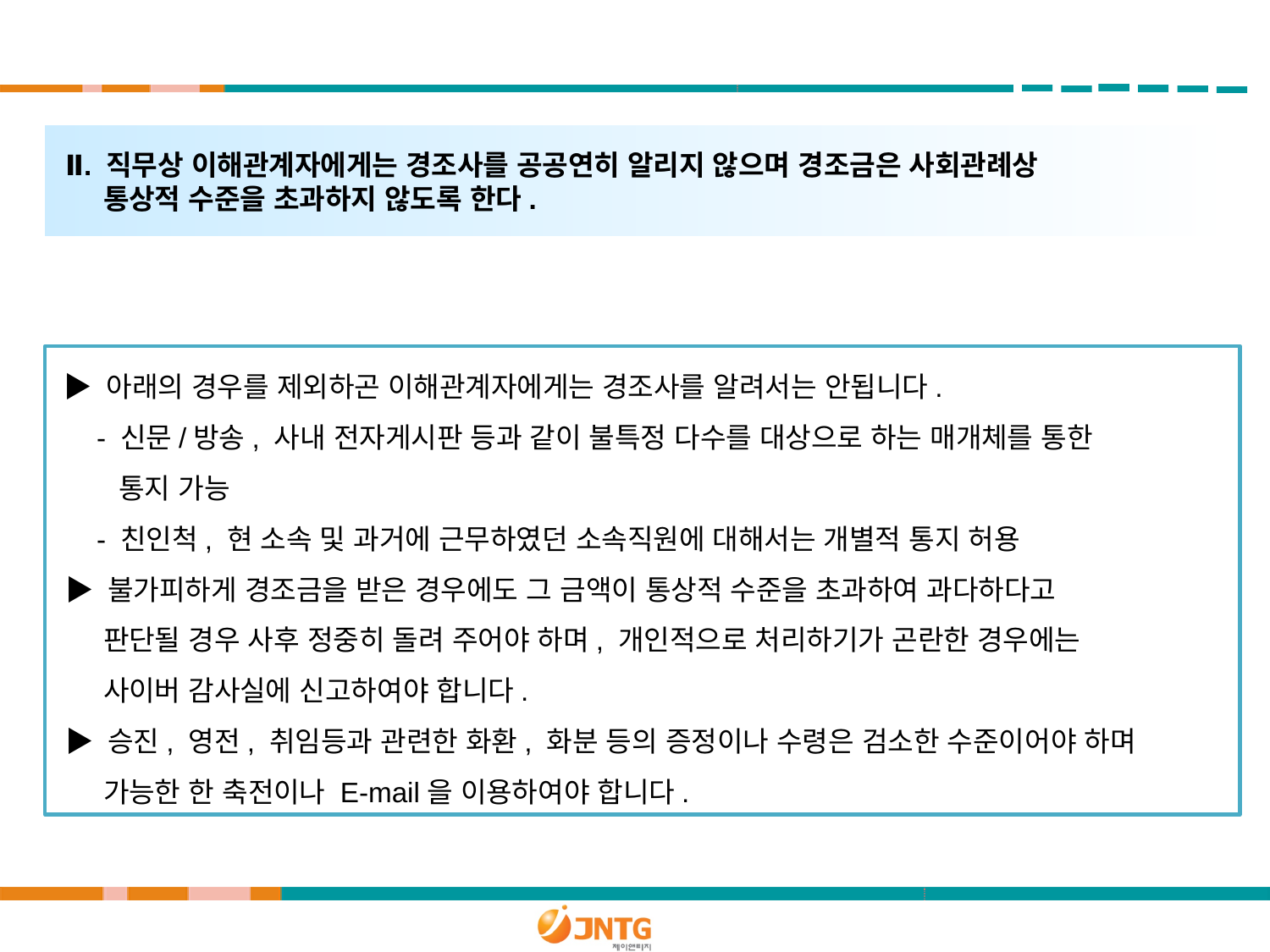

Ⅱ. 직무상 이해관계자에게는 경조사를 공공연히 알리지 않으며 경조금은 사회관례상
     통상적 수준을 초과하지 않도록 한다.
 ▶ 아래의 경우를 제외하곤 이해관계자에게는 경조사를 알려서는 안됩니다.
     - 신문/방송, 사내 전자게시판 등과 같이 불특정 다수를 대상으로 하는 매개체를 통한
       통지 가능
     - 친인척, 현 소속 및 과거에 근무하였던 소속직원에 대해서는 개별적 통지 허용
 ▶ 불가피하게 경조금을 받은 경우에도 그 금액이 통상적 수준을 초과하여 과다하다고
     판단될 경우 사후 정중히 돌려 주어야 하며, 개인적으로 처리하기가 곤란한 경우에는
     사이버 감사실에 신고하여야 합니다.
 ▶ 승진, 영전, 취임등과 관련한 화환, 화분 등의 증정이나 수령은 검소한 수준이어야 하며
     가능한 한 축전이나 E-mail을 이용하여야 합니다.